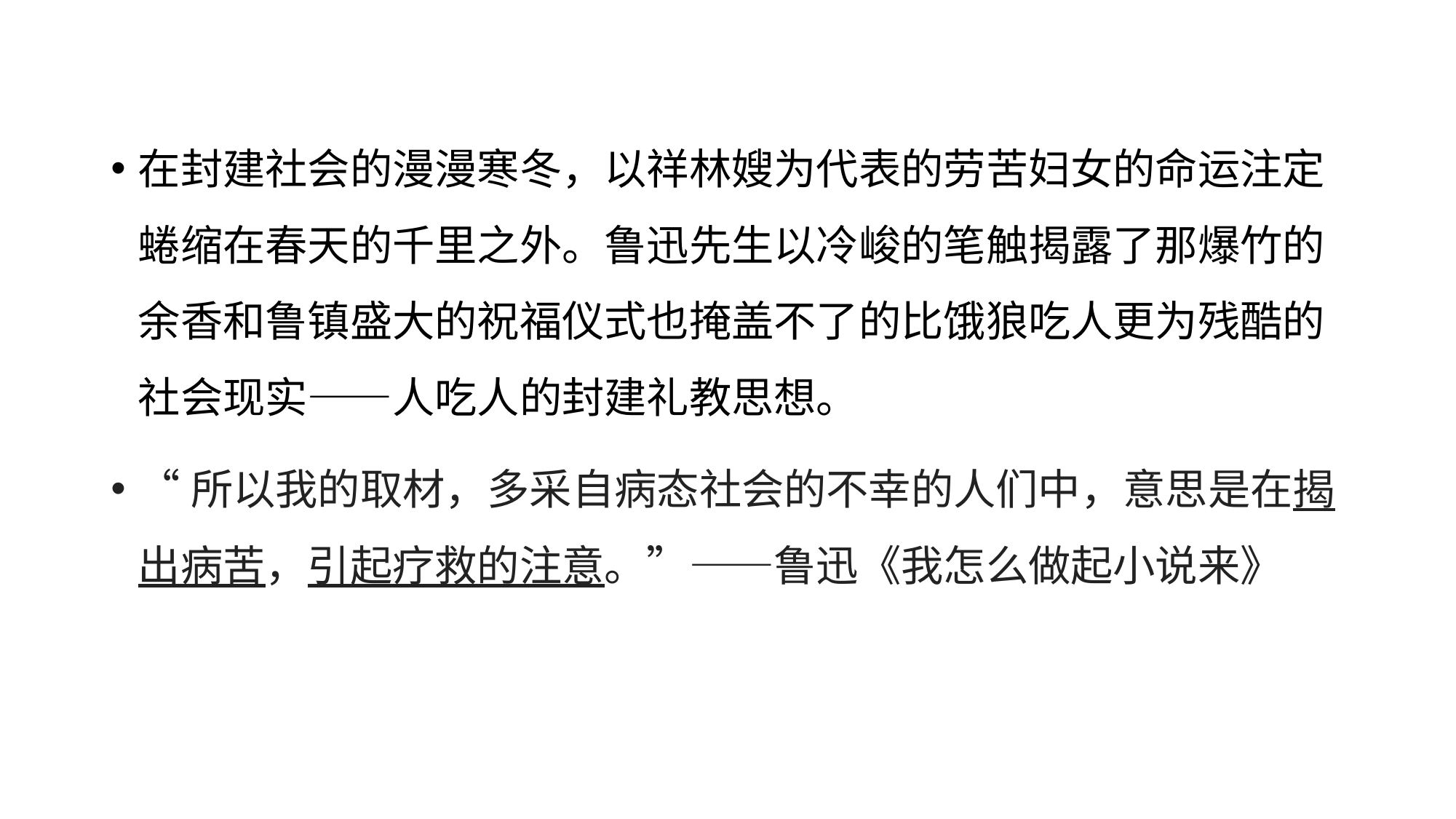

在封建社会的漫漫寒冬，以祥林嫂为代表的劳苦妇女的命运注定蜷缩在春天的千里之外。鲁迅先生以冷峻的笔触揭露了那爆竹的余香和鲁镇盛大的祝福仪式也掩盖不了的比饿狼吃人更为残酷的社会现实——人吃人的封建礼教思想。
“所以我的取材，多采自病态社会的不幸的人们中，意思是在揭出病苦，引起疗救的注意。”——鲁迅《我怎么做起小说来》